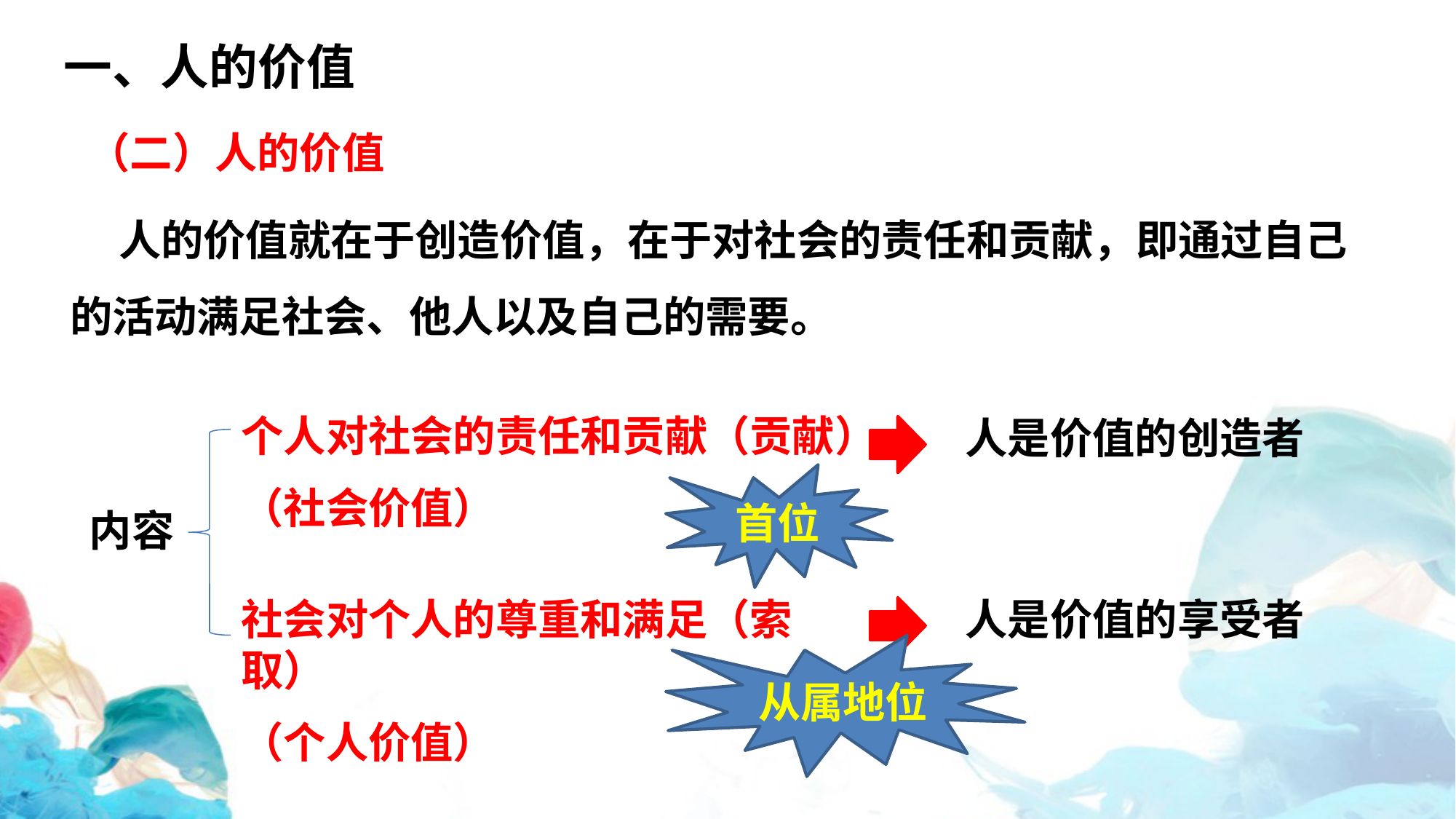

一、人的价值
（二）人的价值
    人的价值就在于创造价值，在于对社会的责任和贡献，即通过自己的活动满足社会、他人以及自己的需要。
个人对社会的责任和贡献（贡献）
（社会价值）

内容
社会对个人的尊重和满足（索取）
（个人价值）

人是价值的创造者
人是价值的享受者
首位
从属地位